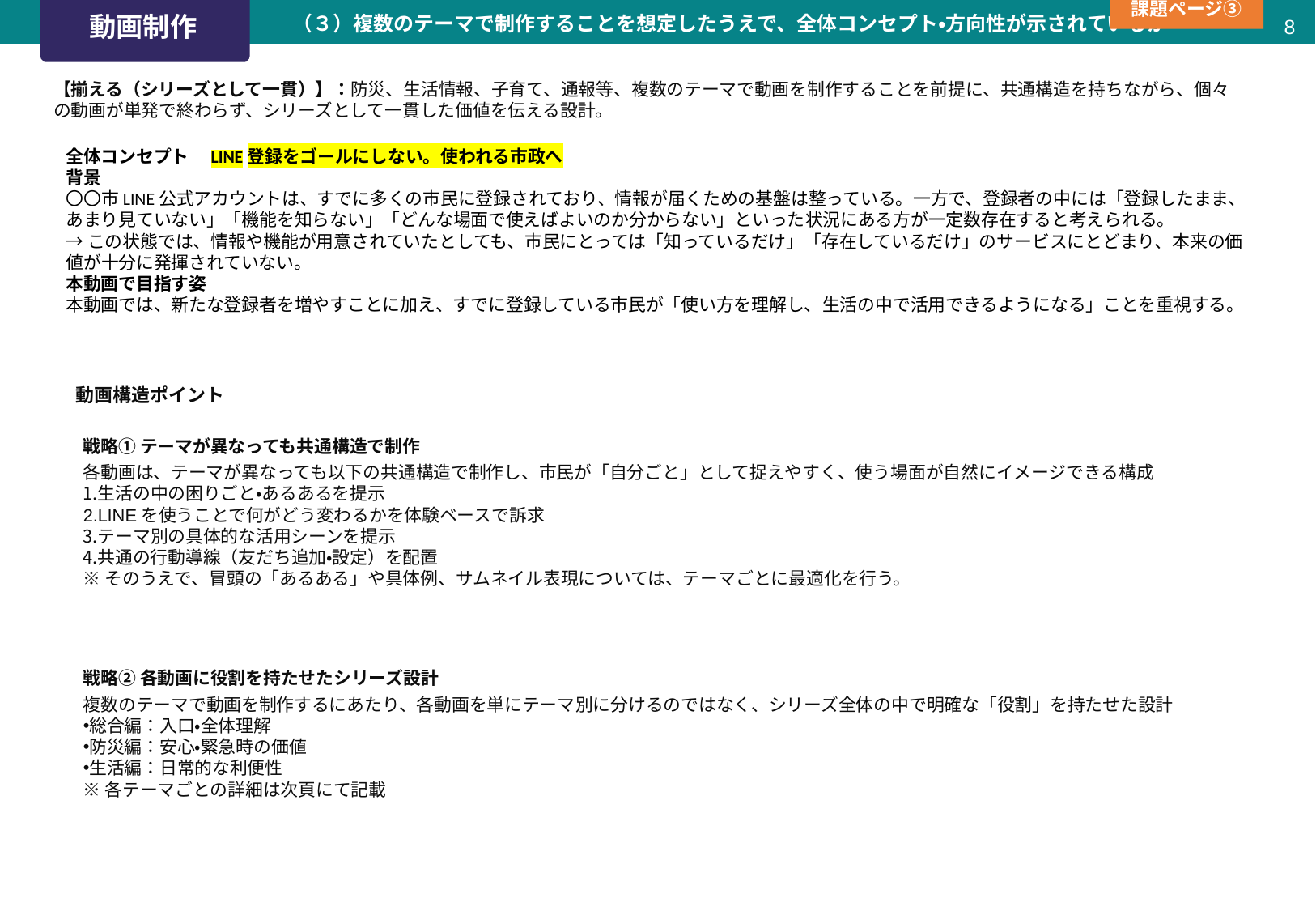

課題ページ③
8
# 動画制作
（３）複数のテーマで制作することを想定したうえで、全体コンセプト・方向性が示されているか
【揃える（シリーズとして一貫）】：防災、生活情報、子育て、通報等、複数のテーマで動画を制作することを前提に、共通構造を持ちながら、個々の動画が単発で終わらず、シリーズとして一貫した価値を伝える設計。
全体コンセプト　LINE登録をゴールにしない。使われる市政へ
背景
〇〇市LINE公式アカウントは、すでに多くの市民に登録されており、情報が届くための基盤は整っている。一方で、登録者の中には「登録したまま、あまり見ていない」「機能を知らない」「どんな場面で使えばよいのか分からない」といった状況にある方が一定数存在すると考えられる。
→この状態では、情報や機能が用意されていたとしても、市民にとっては「知っているだけ」「存在しているだけ」のサービスにとどまり、本来の価値が十分に発揮されていない。
本動画で目指す姿
本動画では、新たな登録者を増やすことに加え、すでに登録している市民が「使い方を理解し、生活の中で活用できるようになる」ことを重視する。
動画構造ポイント
戦略① テーマが異なっても共通構造で制作
各動画は、テーマが異なっても以下の共通構造で制作し、市民が「自分ごと」として捉えやすく、使う場面が自然にイメージできる構成
生活の中の困りごと・あるあるを提示
LINEを使うことで何がどう変わるかを体験ベースで訴求
テーマ別の具体的な活用シーンを提示
共通の行動導線（友だち追加・設定）を配置
※そのうえで、冒頭の「あるある」や具体例、サムネイル表現については、テーマごとに最適化を行う。

戦略② 各動画に役割を持たせたシリーズ設計
複数のテーマで動画を制作するにあたり、各動画を単にテーマ別に分けるのではなく、シリーズ全体の中で明確な「役割」を持たせた設計
総合編：入口・全体理解
防災編：安心・緊急時の価値
生活編：日常的な利便性
※各テーマごとの詳細は次頁にて記載